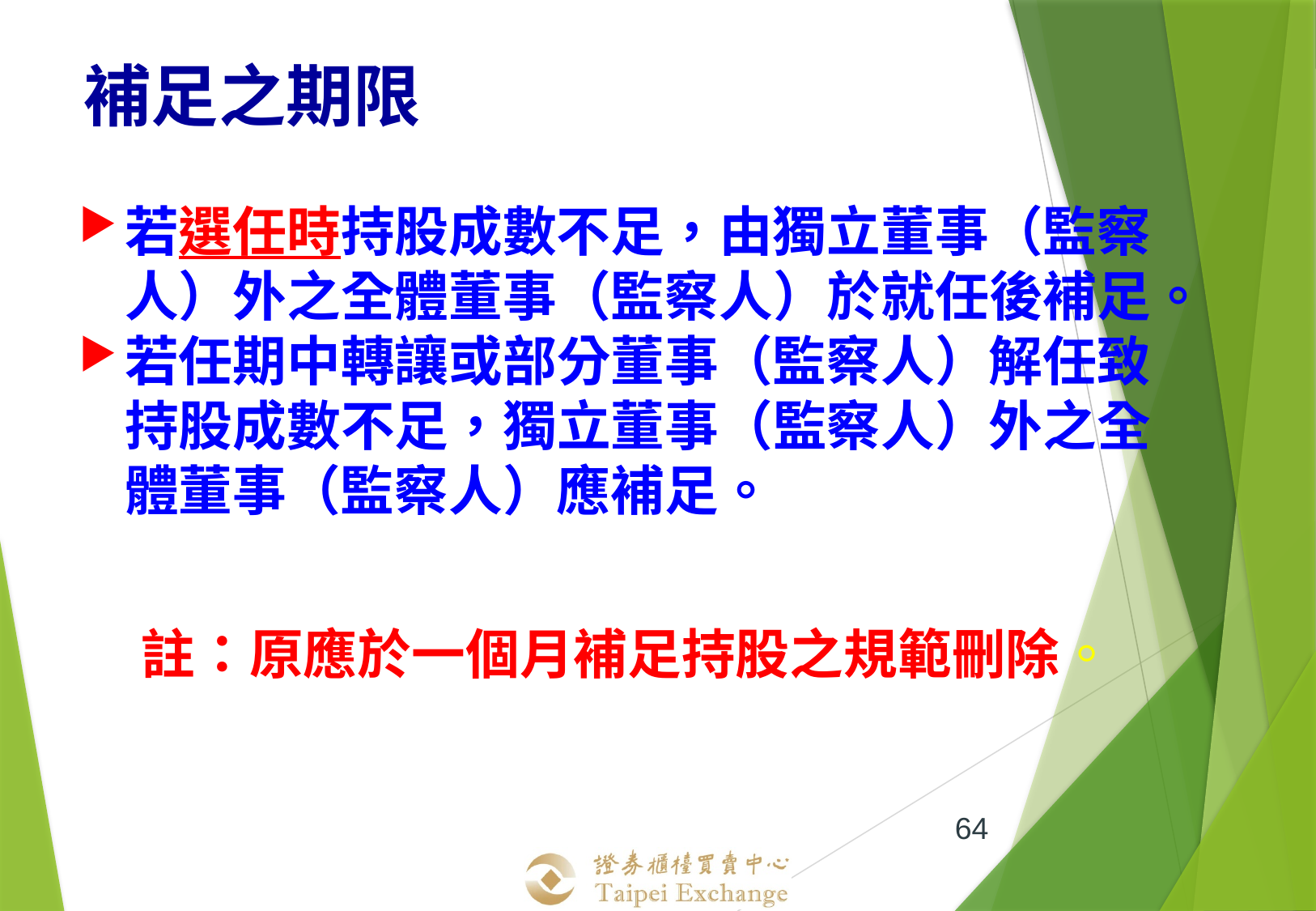

補足之期限
若選任時持股成數不足，由獨立董事（監察人）外之全體董事（監察人）於就任後補足。
若任期中轉讓或部分董事（監察人）解任致持股成數不足，獨立董事（監察人）外之全體董事（監察人）應補足。

    註：原應於一個月補足持股之規範刪除。

64